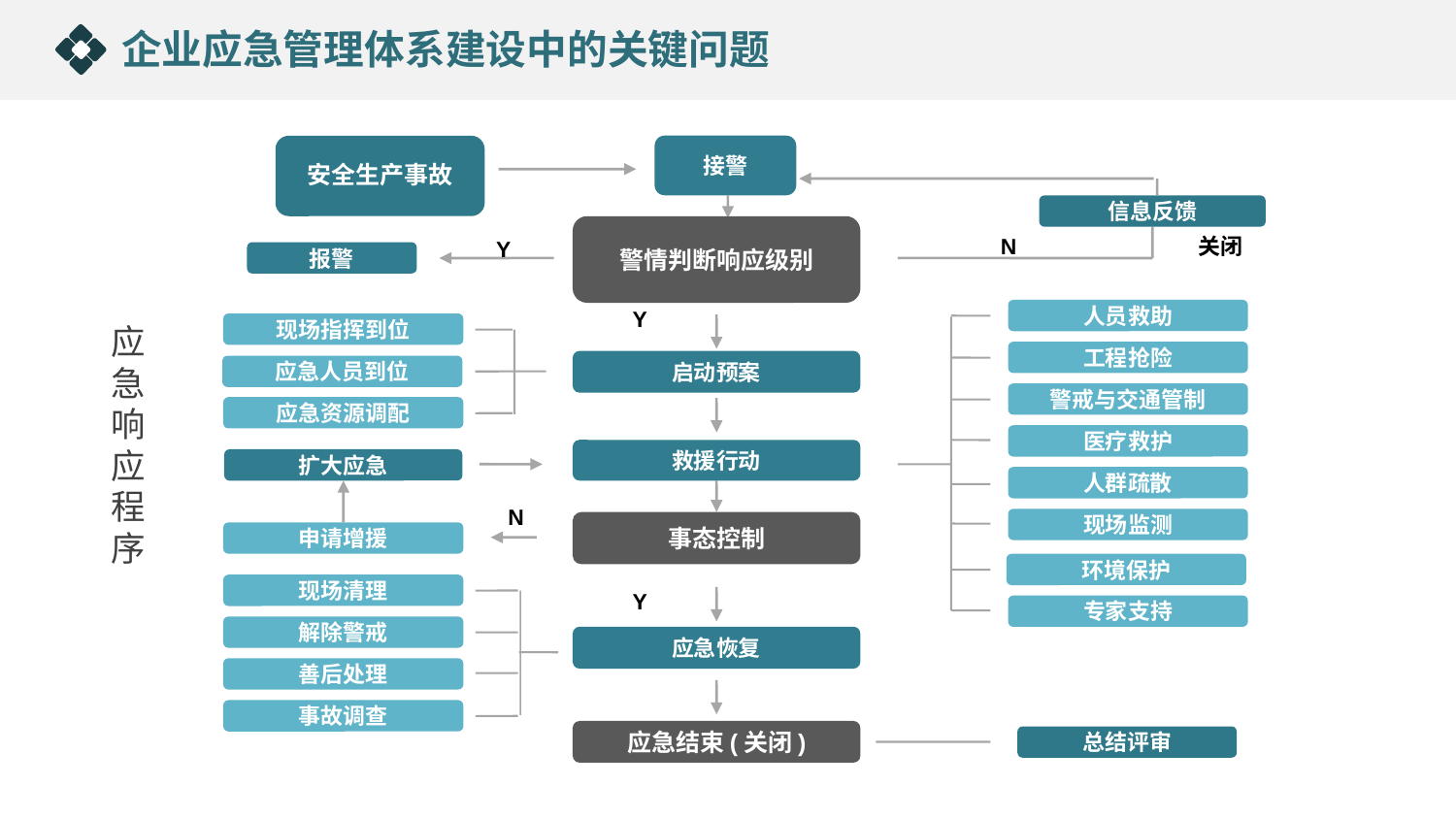

企业应急管理体系建设中的关键问题
接警
安全生产事故

信息反馈
警情判断响应级别

N
关闭
Y
报警

人员救助
工程抢险
警戒与交通管制
医疗救护
人群疏散
现场监测
环境保护
专家支持
Y
应急响应程序
现场指挥到位

启动预案
应急人员到位
应急资源调配

救援行动
扩大应急

N
事态控制
申请增援

现场清理
Y

解除警戒
应急恢复
善后处理

事故调查
应急结束(关闭)
总结评审